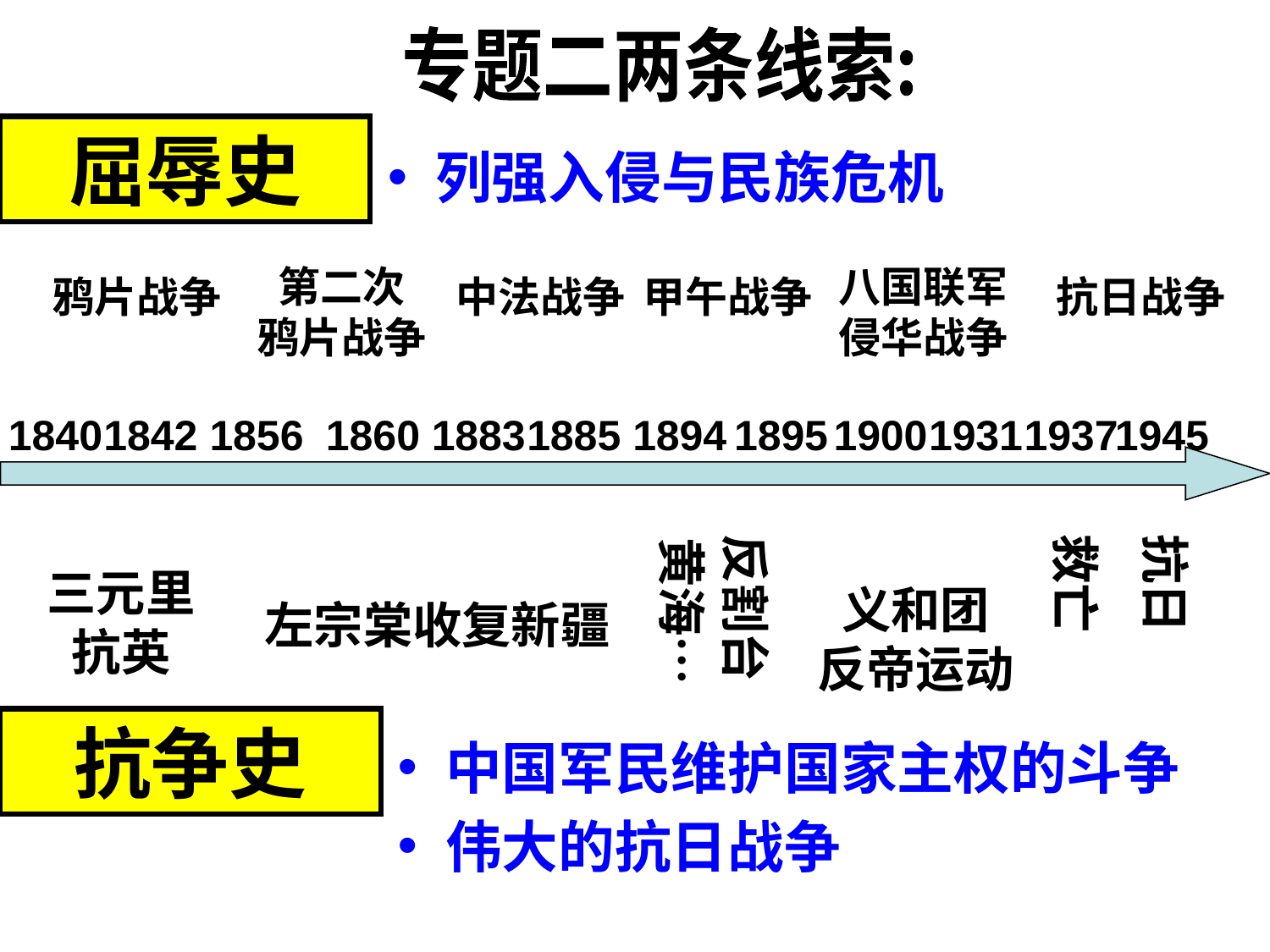

专题二两条线索:
屈辱史
列强入侵与民族危机
第二次
鸦片战争
八国联军
侵华战争
鸦片战争
中法战争
甲午战争
抗日战争
1840
1842
1856
1860
1883
1885
1894
1895
1900
1931
1937
1945

黄海…
反割台
救亡
抗日
三元里抗英
义和团
反帝运动
左宗棠收复新疆
抗争史
中国军民维护国家主权的斗争
伟大的抗日战争